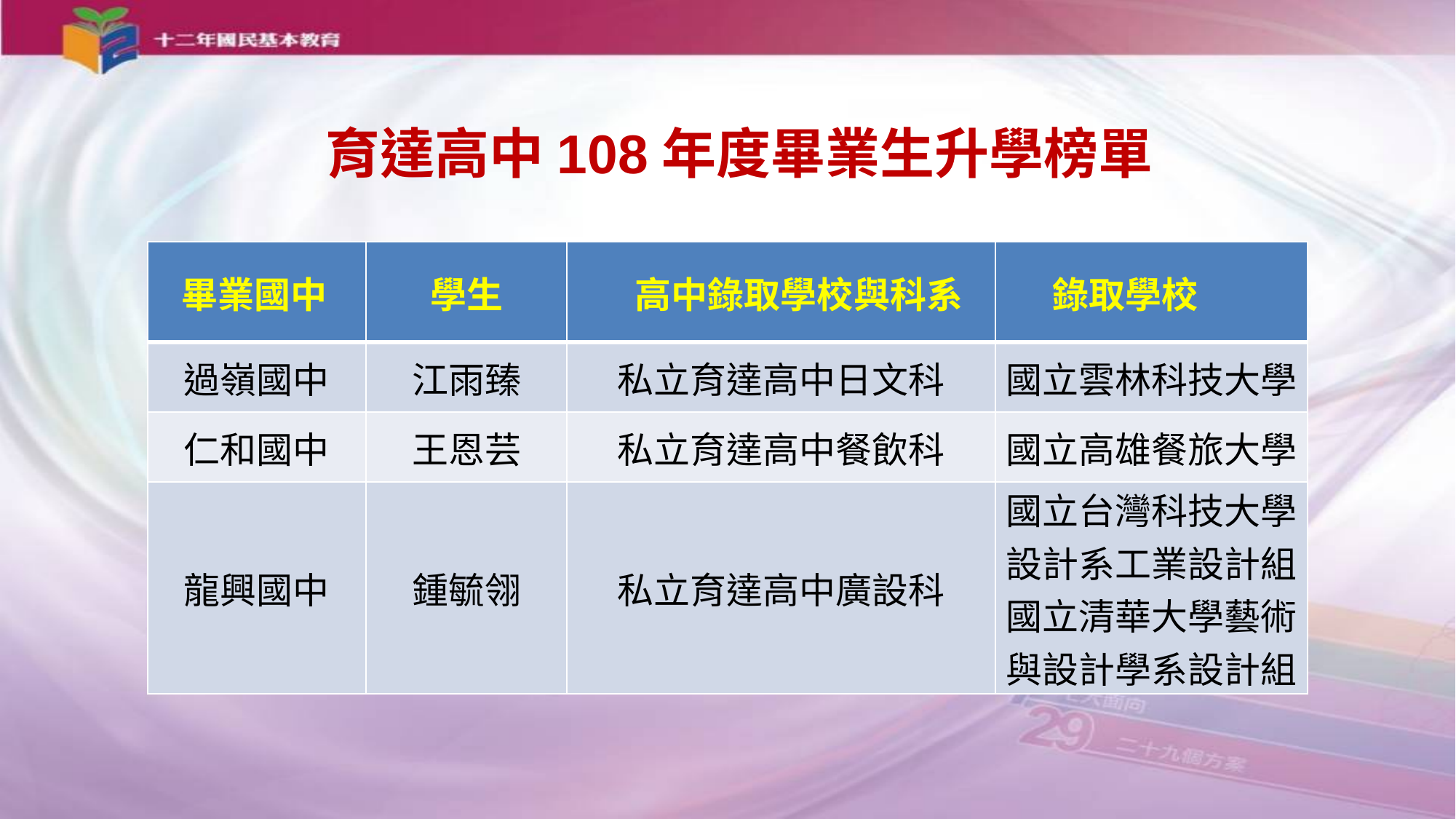

育達高中108年度畢業生升學榜單
| 畢業國中 | 學生 | 高中錄取學校與科系 | 錄取學校 |
| --- | --- | --- | --- |
| 過嶺國中 | 江雨臻 | 私立育達高中日文科 | 國立雲林科技大學 |
| 仁和國中 | 王恩芸 | 私立育達高中餐飲科 | 國立高雄餐旅大學 |
| 龍興國中 | 鍾毓翎 | 私立育達高中廣設科 | 國立台灣科技大學設計系工業設計組 國立清華大學藝術與設計學系設計組 |